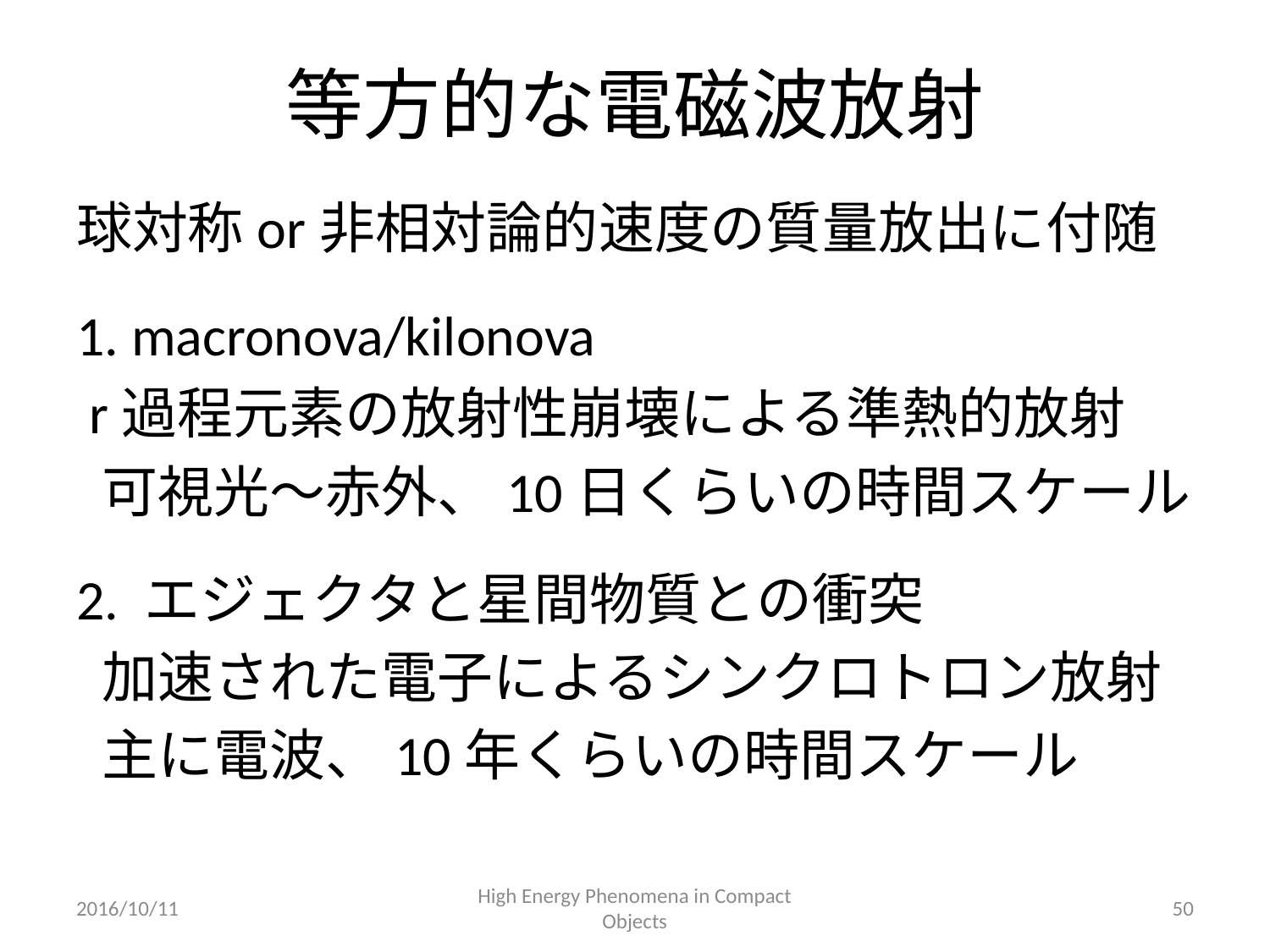

# 等方的な電磁波放射
球対称or非相対論的速度の質量放出に付随

1. macronova/kilonova
 r過程元素の放射性崩壊による準熱的放射
 可視光～赤外、10日くらいの時間スケール

2. エジェクタと星間物質との衝突
 加速された電子によるシンクロトロン放射
 主に電波、10年くらいの時間スケール
2016/10/11
High Energy Phenomena in Compact Objects
50